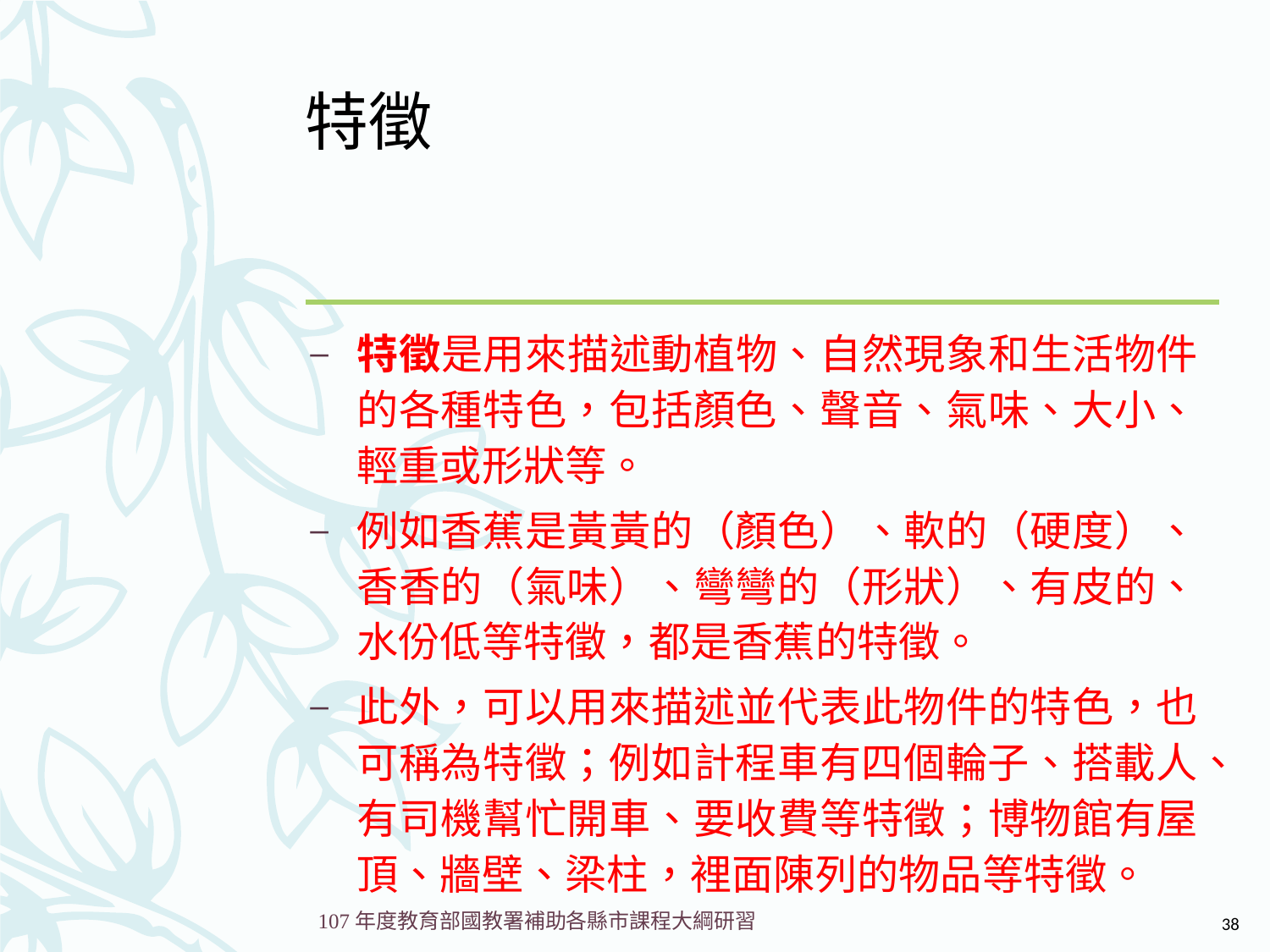

# 特徵
特徵是用來描述動植物、自然現象和生活物件的各種特色，包括顏色、聲音、氣味、大小、輕重或形狀等。
例如香蕉是黃黃的（顏色）、軟的（硬度）、香香的（氣味）、彎彎的（形狀）、有皮的、水份低等特徵，都是香蕉的特徵。
此外，可以用來描述並代表此物件的特色，也可稱為特徵；例如計程車有四個輪子、搭載人、有司機幫忙開車、要收費等特徵；博物館有屋頂、牆壁、梁柱，裡面陳列的物品等特徵。

38
107年度教育部國教署補助各縣市課程大綱研習